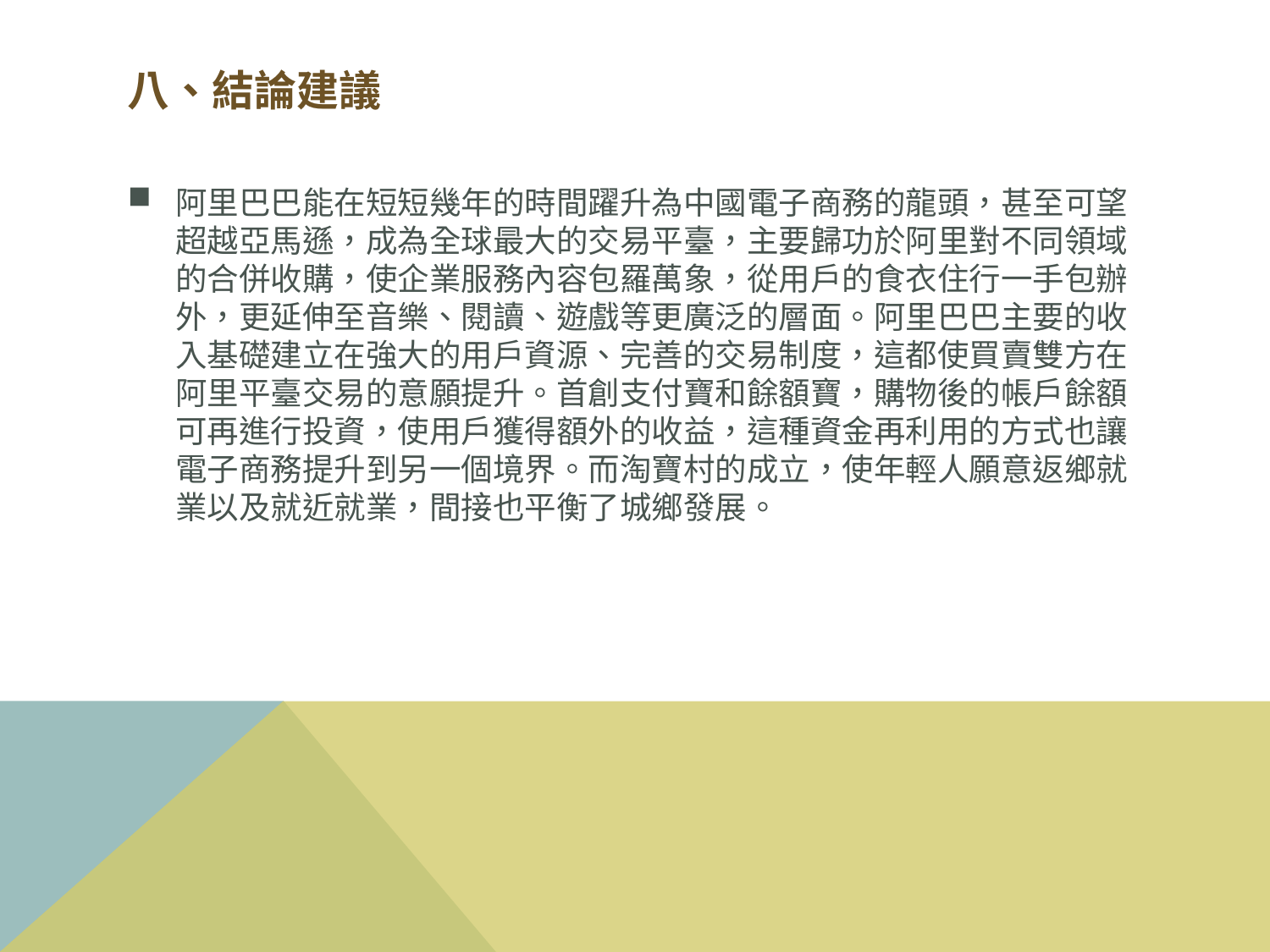

# 八、結論建議
阿里巴巴能在短短幾年的時間躍升為中國電子商務的龍頭，甚至可望超越亞馬遜，成為全球最大的交易平臺，主要歸功於阿里對不同領域的合併收購，使企業服務內容包羅萬象，從用戶的食衣住行一手包辦外，更延伸至音樂、閱讀、遊戲等更廣泛的層面。阿里巴巴主要的收入基礎建立在強大的用戶資源、完善的交易制度，這都使買賣雙方在阿里平臺交易的意願提升。首創支付寶和餘額寶，購物後的帳戶餘額可再進行投資，使用戶獲得額外的收益，這種資金再利用的方式也讓電子商務提升到另一個境界。而淘寶村的成立，使年輕人願意返鄉就業以及就近就業，間接也平衡了城鄉發展。